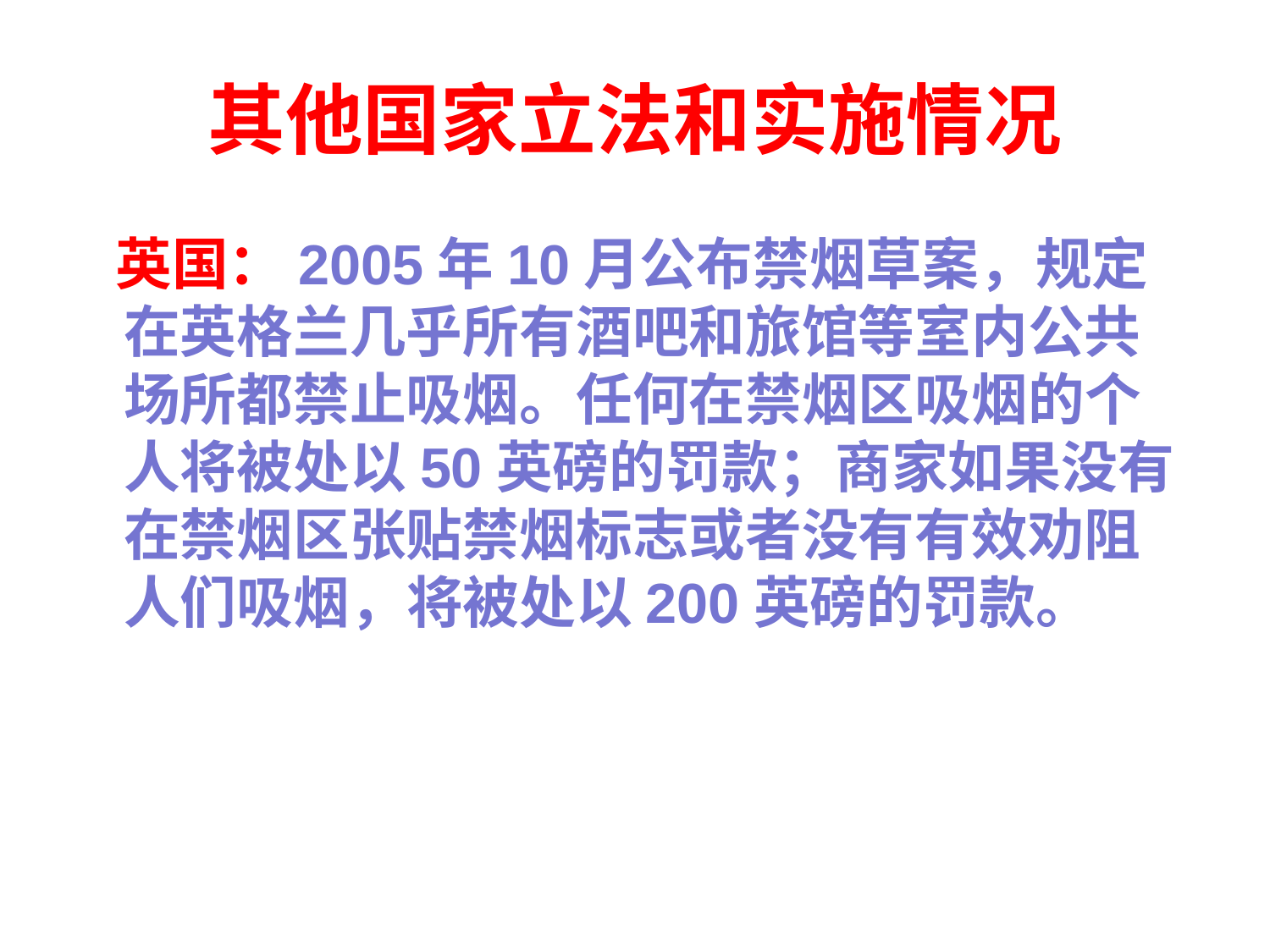

# 其他国家立法和实施情况
  英国：2005年10月公布禁烟草案，规定在英格兰几乎所有酒吧和旅馆等室内公共场所都禁止吸烟。任何在禁烟区吸烟的个人将被处以50英磅的罚款；商家如果没有在禁烟区张贴禁烟标志或者没有有效劝阻人们吸烟，将被处以200英磅的罚款。